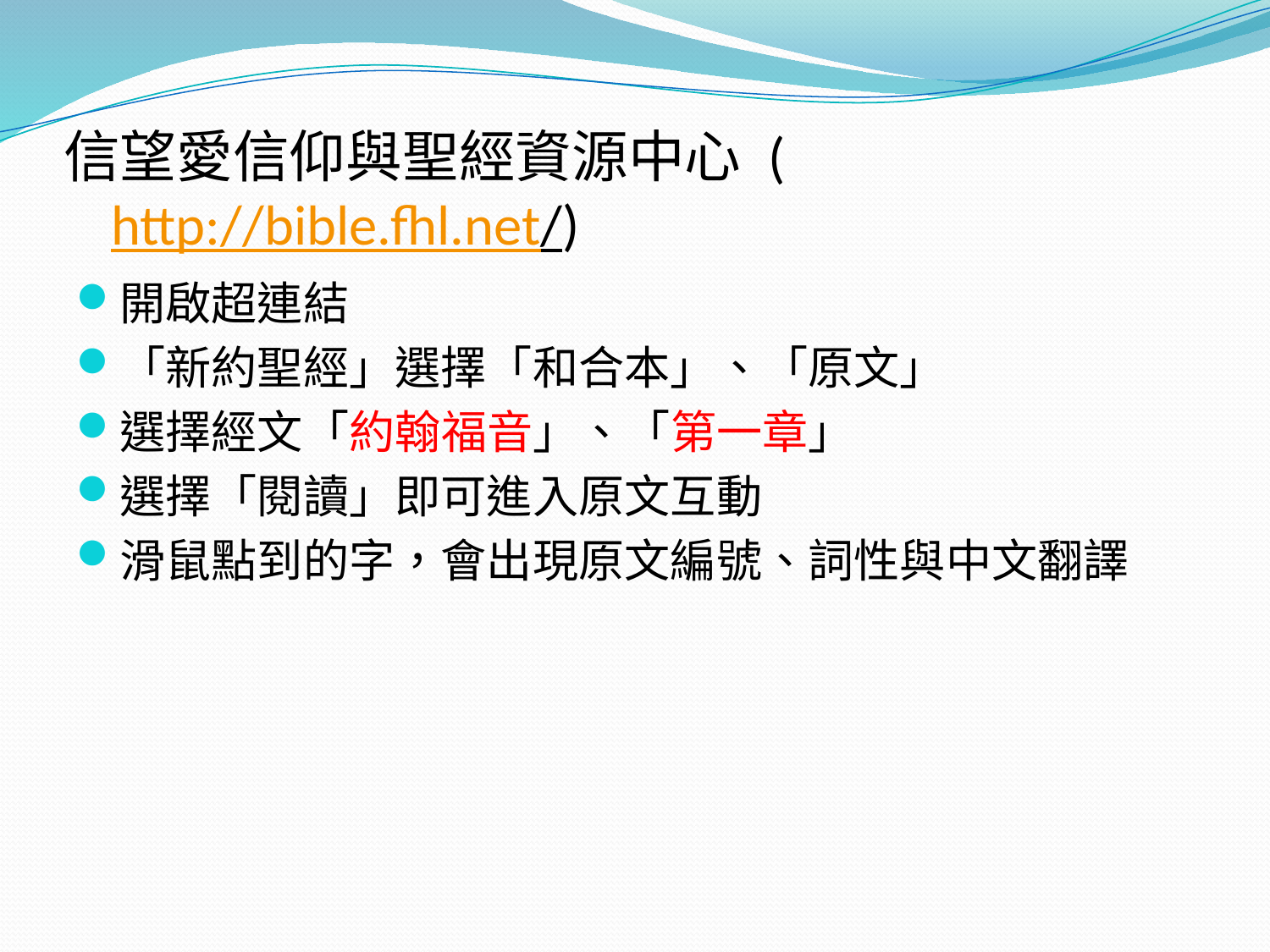

# 信望愛信仰與聖經資源中心 (http://bible.fhl.net/)
開啟超連結
「新約聖經」選擇「和合本」、「原文」
選擇經文「約翰福音」、「第一章」
選擇「閱讀」即可進入原文互動
滑鼠點到的字，會出現原文編號、詞性與中文翻譯